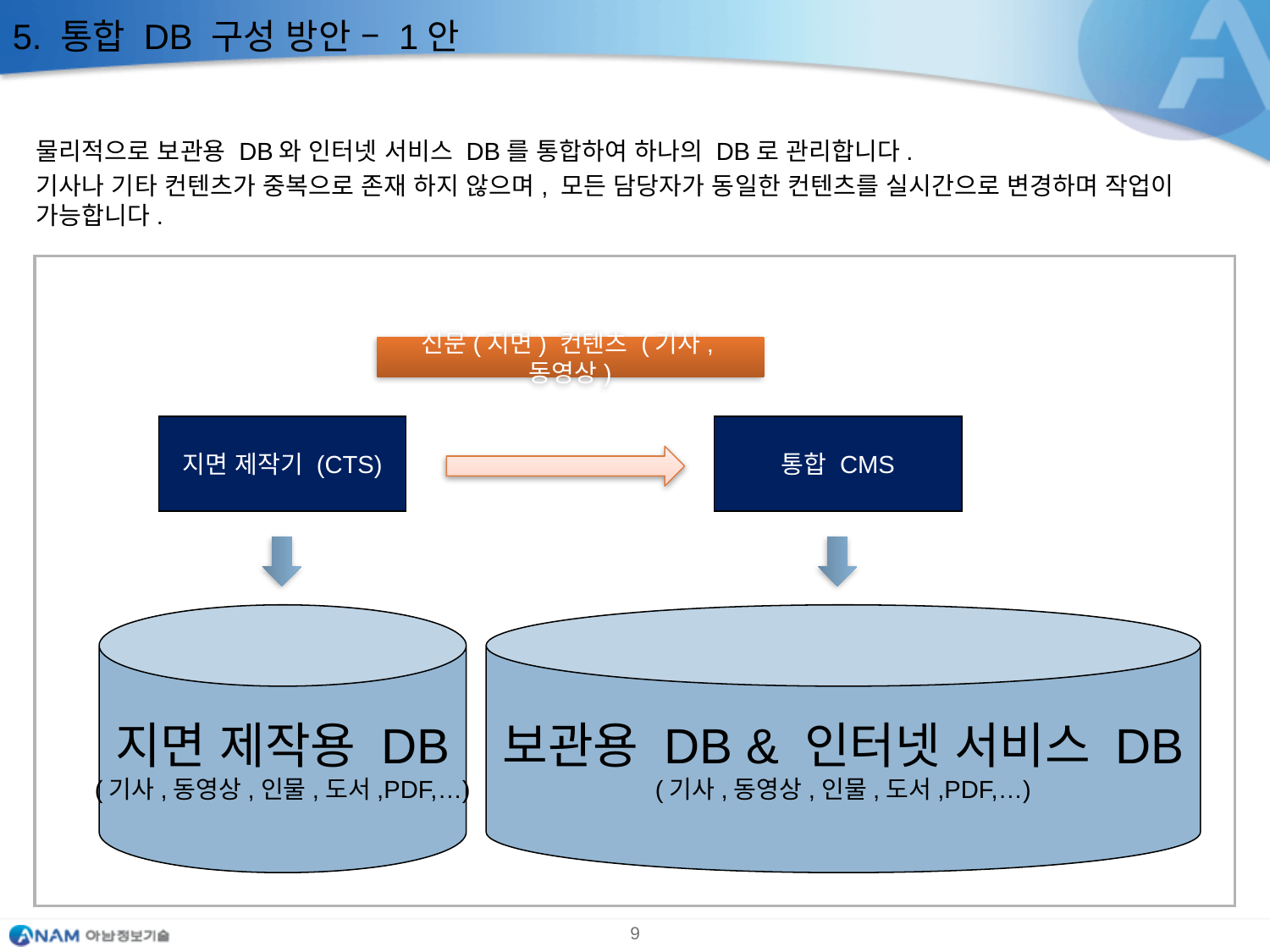

5. 통합 DB 구성 방안 – 1안
물리적으로 보관용 DB와 인터넷 서비스 DB를 통합하여 하나의 DB로 관리합니다.
기사나 기타 컨텐츠가 중복으로 존재 하지 않으며, 모든 담당자가 동일한 컨텐츠를 실시간으로 변경하며 작업이 가능합니다.

신문(지면) 컨텐츠 (기사,동영상)
지면 제작기 (CTS)
통합 CMS

지면 제작용 DB
(기사,동영상,인물,도서,PDF,…)
보관용 DB & 인터넷 서비스 DB
(기사,동영상,인물,도서,PDF,…)